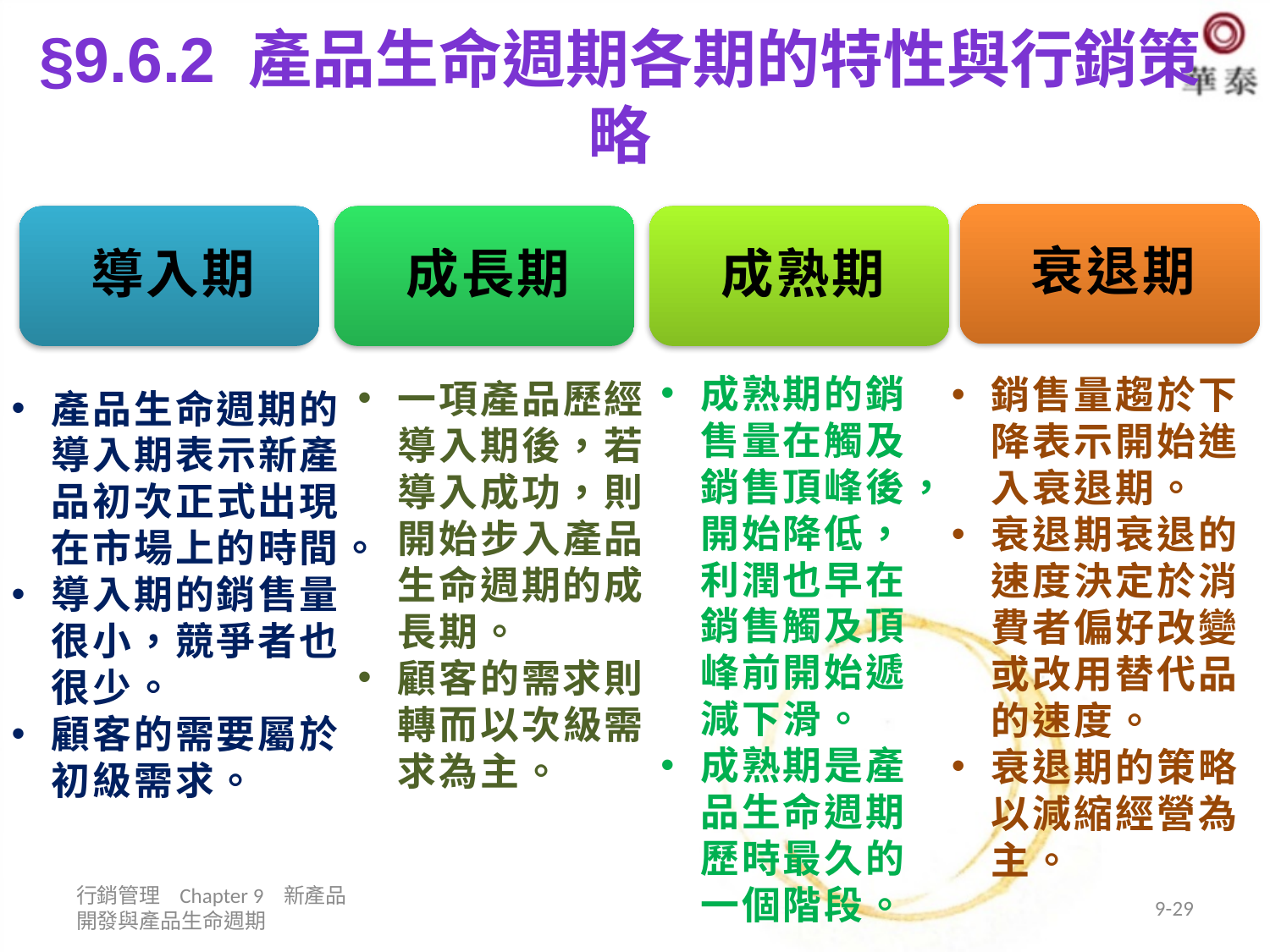

# §9.6.2 產品生命週期各期的特性與行銷策略
導入期
成長期
成熟期
衰退期
成熟期的銷售量在觸及銷售頂峰後，開始降低，利潤也早在銷售觸及頂峰前開始遞減下滑。
成熟期是產品生命週期歷時最久的一個階段。
銷售量趨於下降表示開始進入衰退期。
衰退期衰退的速度決定於消費者偏好改變或改用替代品的速度。
衰退期的策略以減縮經營為主。
一項產品歷經導入期後，若導入成功，則開始步入產品生命週期的成長期。
顧客的需求則轉而以次級需求為主。
產品生命週期的導入期表示新產品初次正式出現在市場上的時間。
導入期的銷售量很小，競爭者也很少。
顧客的需要屬於初級需求。
行銷管理   Chapter 9   新產品開發與產品生命週期
9-29